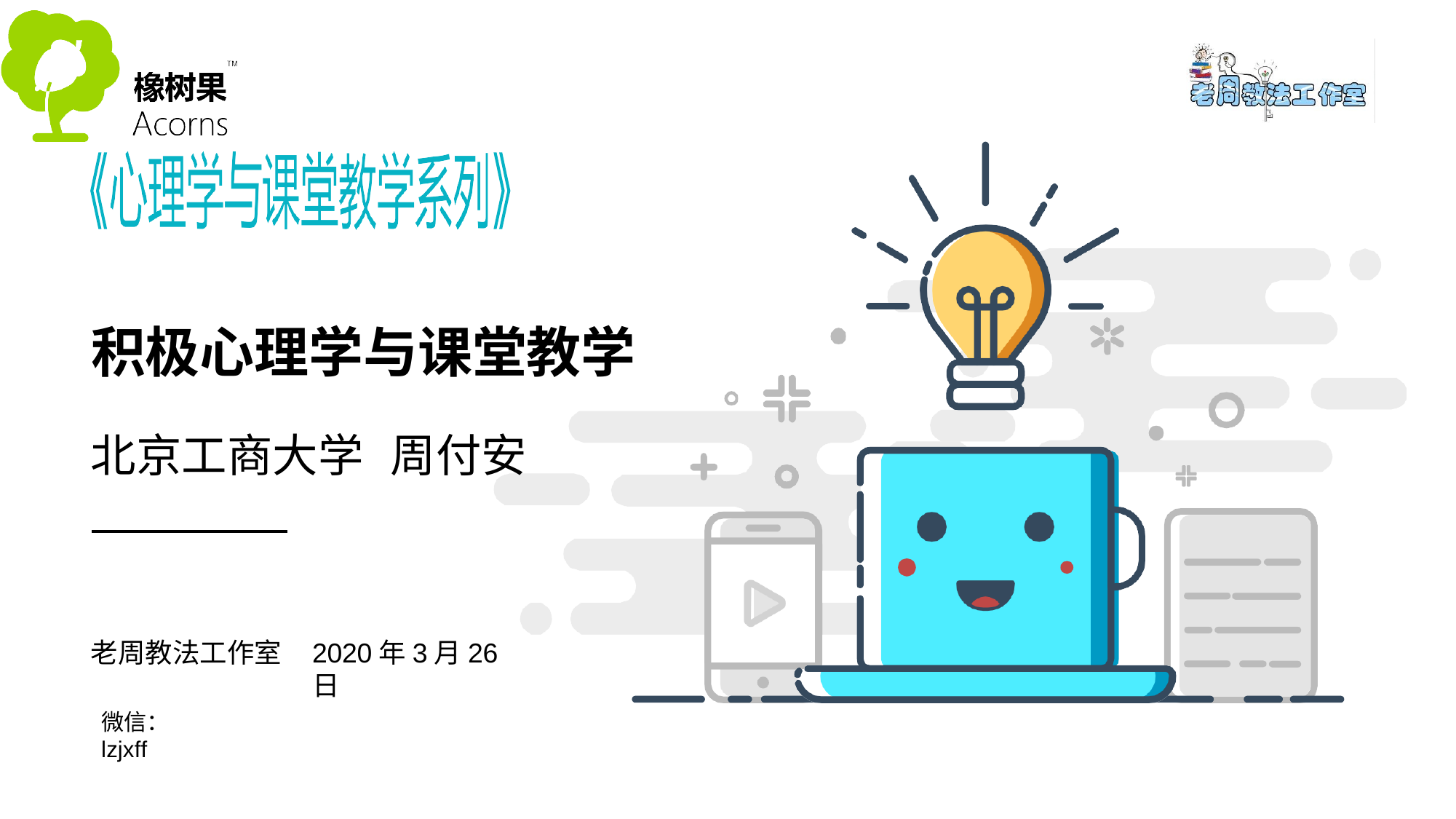

# 积极心理学与课堂教学

北京工商大学	周付安

老周教法工作室
2020年3月26日

微信：lzjxff